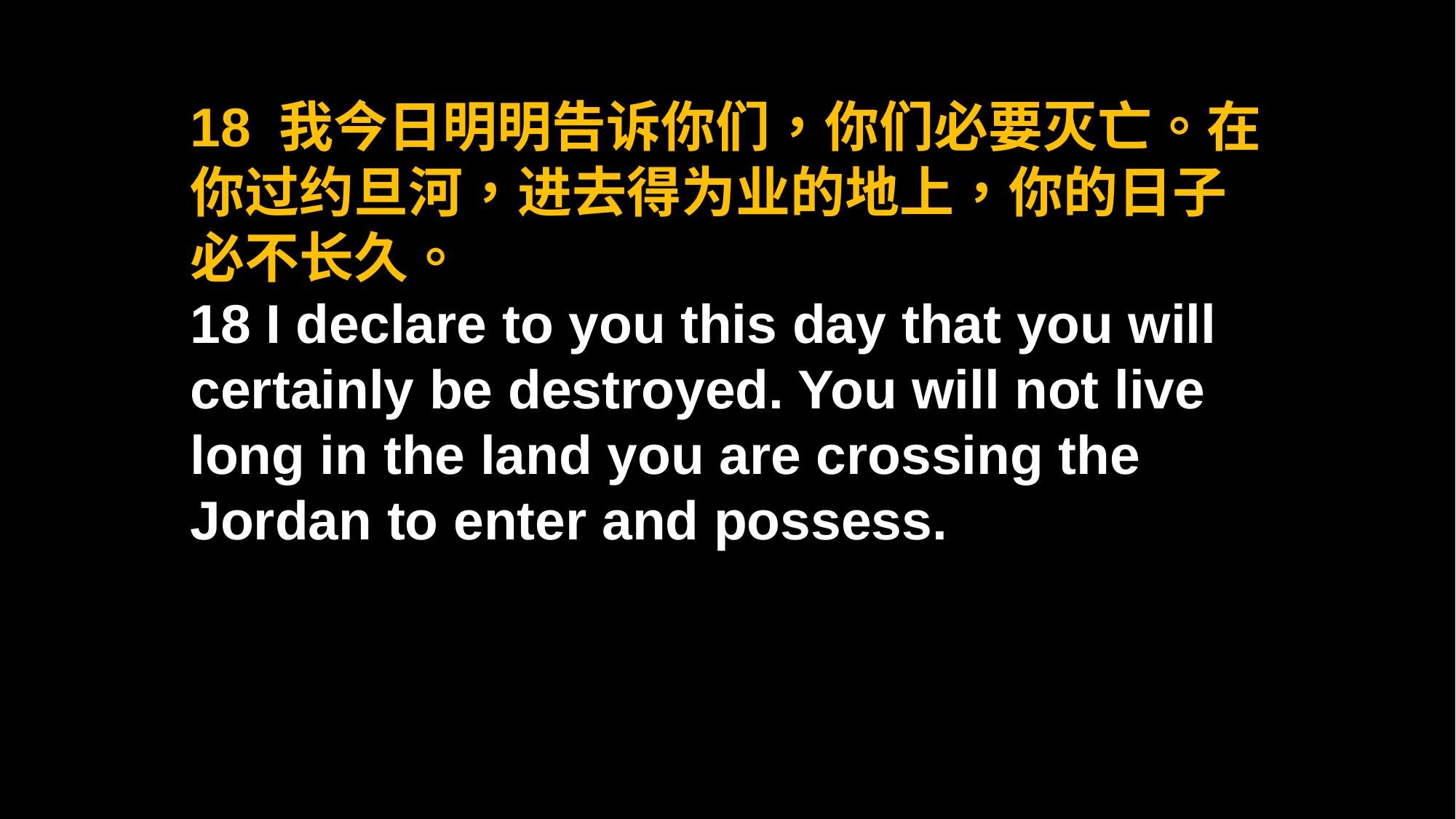

18 我今日明明告诉你们，你们必要灭亡。在你过约旦河，进去得为业的地上，你的日子必不长久。
18 I declare to you this day that you will certainly be destroyed. You will not live long in the land you are crossing the Jordan to enter and possess.